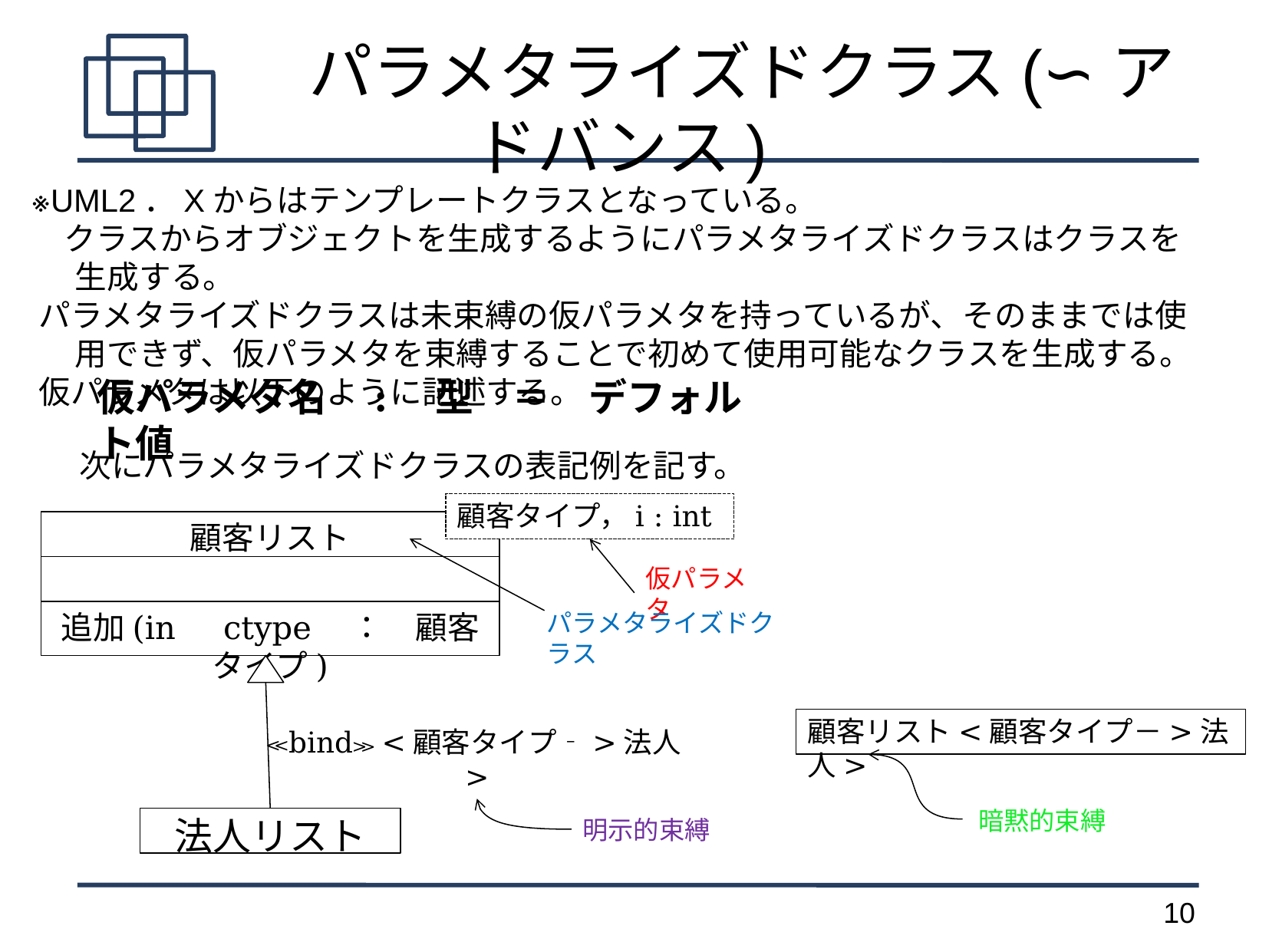

# パラメタライズドクラス(∽アドバンス)
※UML2．Xからはテンプレートクラスとなっている。
　クラスからオブジェクトを生成するようにパラメタライズドクラスはクラスを生成する。
パラメタライズドクラスは未束縛の仮パラメタを持っているが、そのままでは使用できず、仮パラメタを束縛することで初めて使用可能なクラスを生成する。
仮パラメタは以下のように記述する。

仮パラメタ名　:　型　＝　デフォルト値
次にパラメタライズドクラスの表記例を記す。
顧客タイプ，i : int

顧客リスト

仮パラメタ
追加(in　ctype　：　顧客タイプ)
パラメタライズドクラス

顧客リスト<顧客タイプ－>法人>
≪bind≫<顧客タイプ‐>法人>
暗黙的束縛
法人リスト
明示的束縛